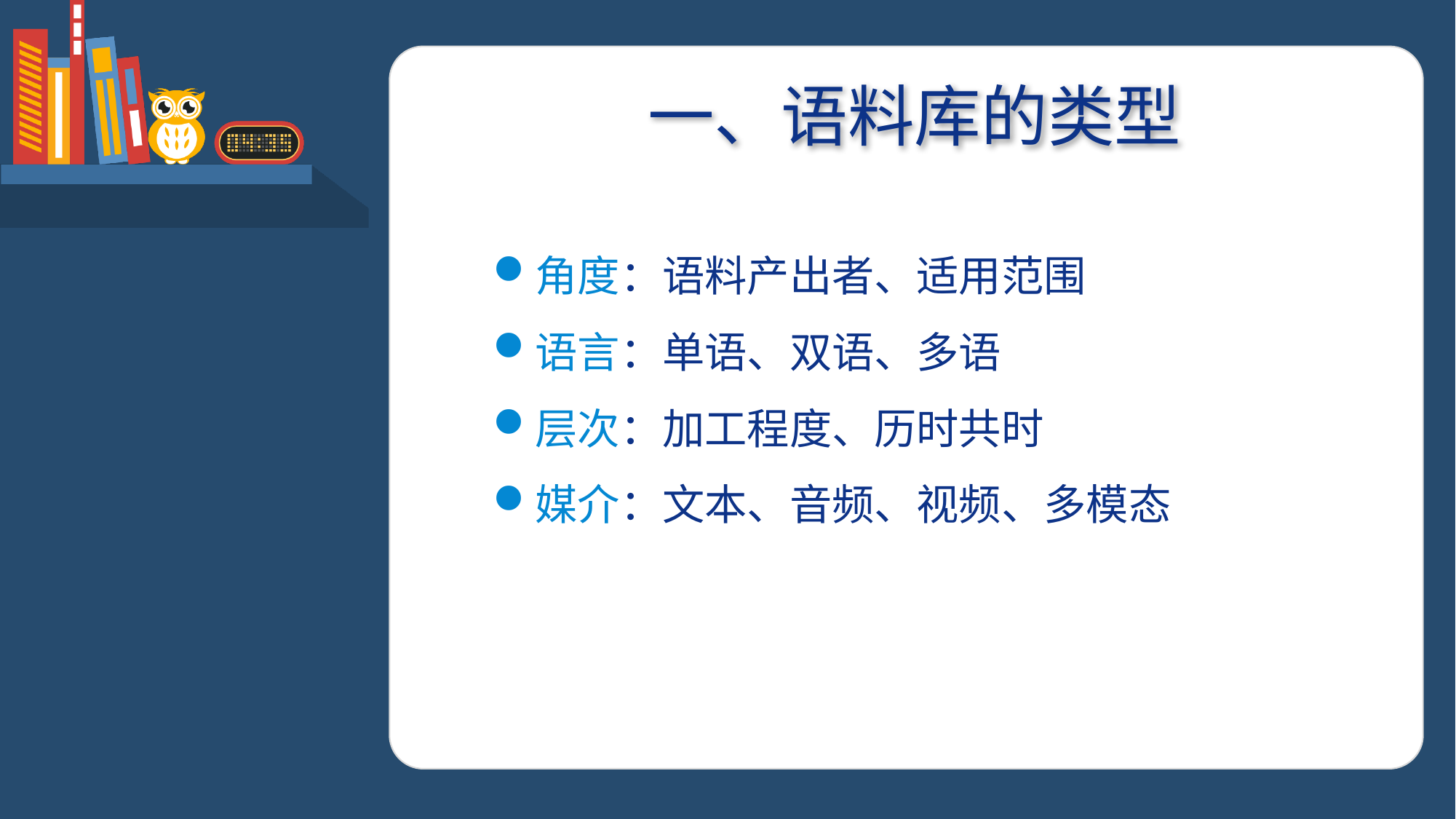

一、语料库的类型
角度：语料产出者、适用范围
语言：单语、双语、多语
层次：加工程度、历时共时
媒介：文本、音频、视频、多模态